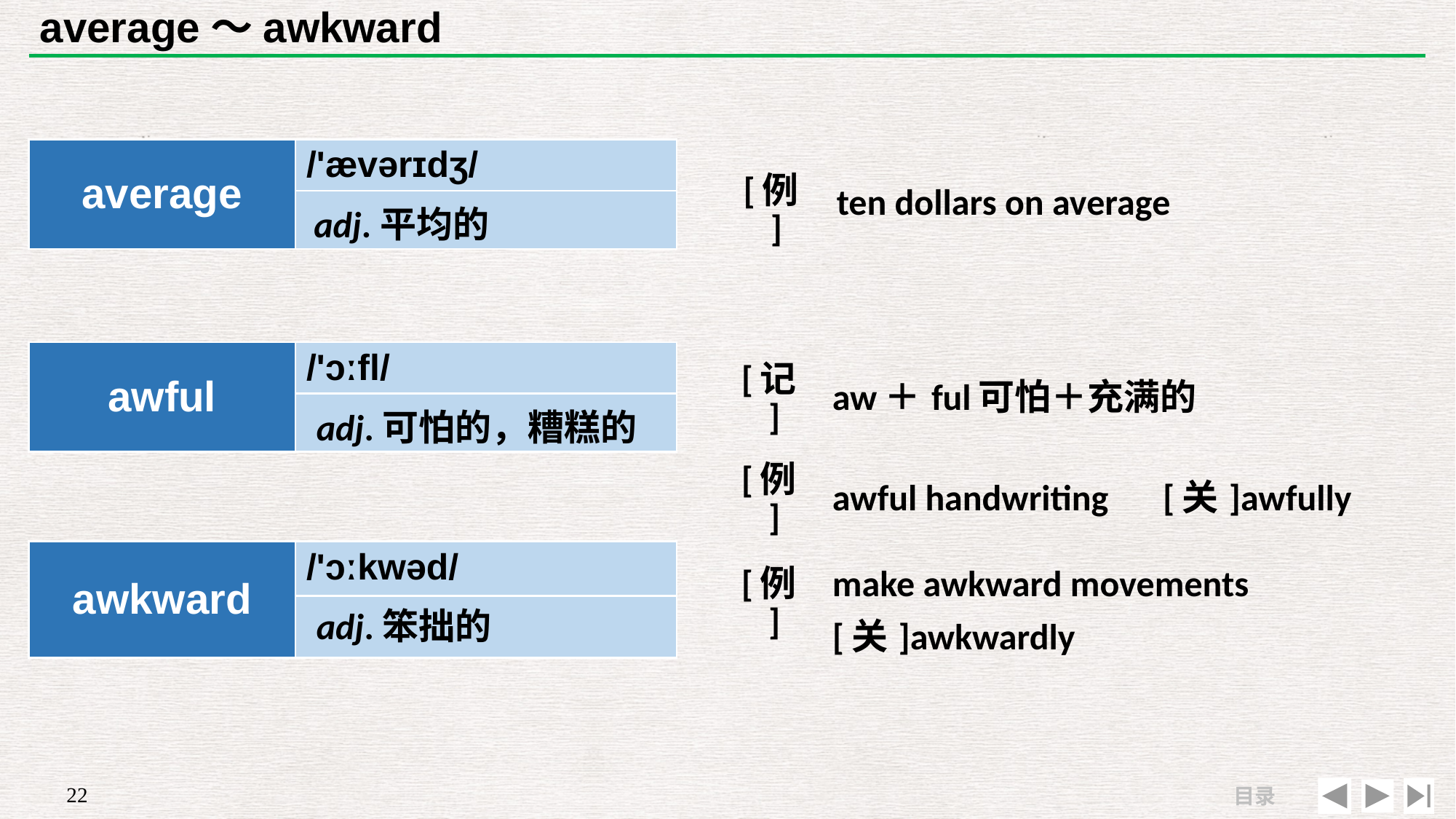

# average～awkward

|  |  |
| --- | --- |
| [例] | ten dollars on average |
| average | /'ævərɪdʒ/ |
| --- | --- |
|  |  |
adj.平均的
| awful | /'ɔːfl/ |
| --- | --- |
|  |  |
| [记] | aw＋ful可怕＋充满的 |
| --- | --- |
| [例] | awful handwriting　[关]awfully |
adj.可怕的，糟糕的
|  |  |
| --- | --- |
| [例] | make awkward movements　[关]awkwardly |
| awkward | /'ɔːkwəd/ |
| --- | --- |
|  |  |
adj.笨拙的